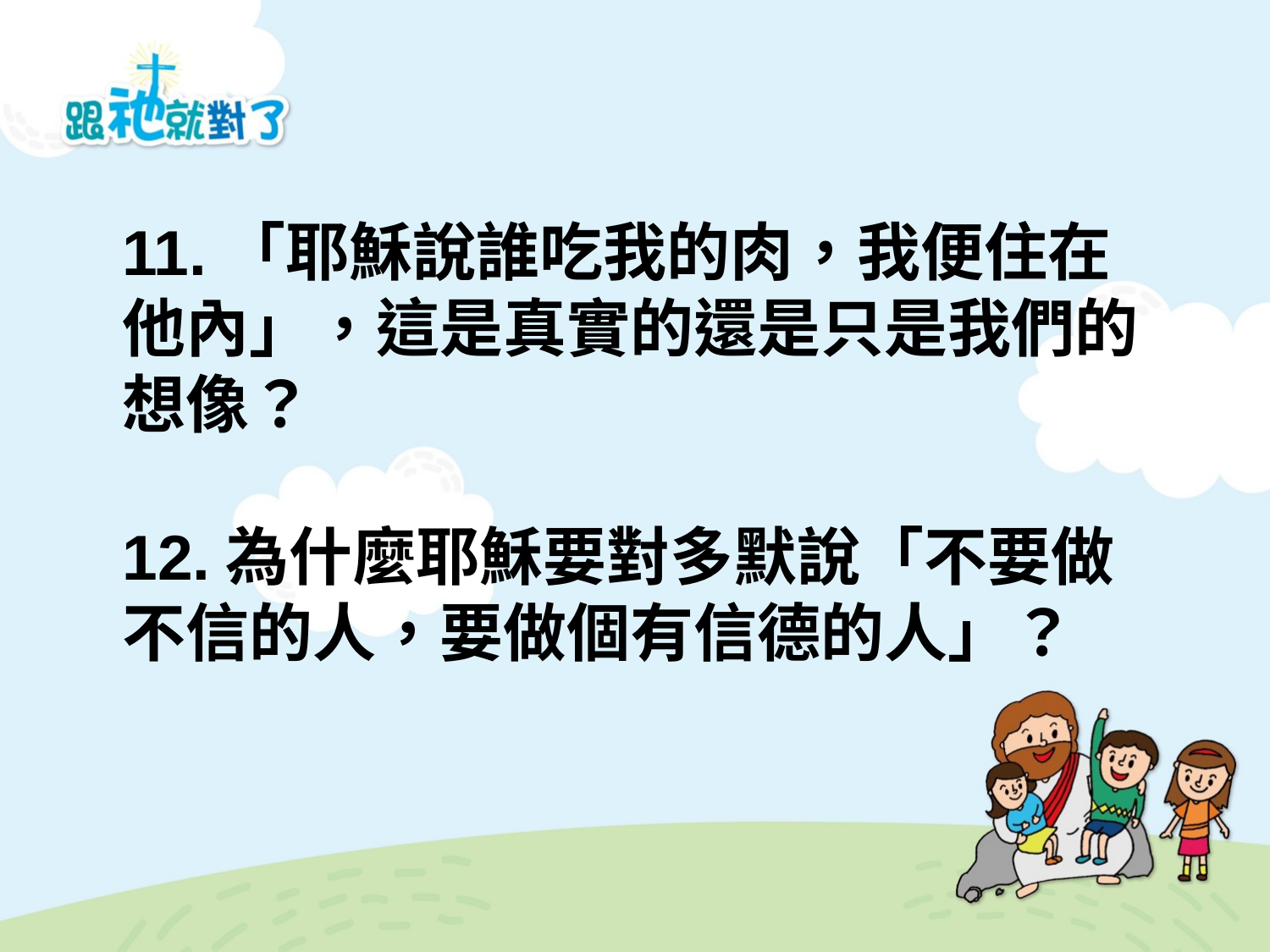

11.「耶穌說誰吃我的肉，我便住在他內」，這是真實的還是只是我們的想像？

12.為什麼耶穌要對多默說「不要做不信的人，要做個有信德的人」？